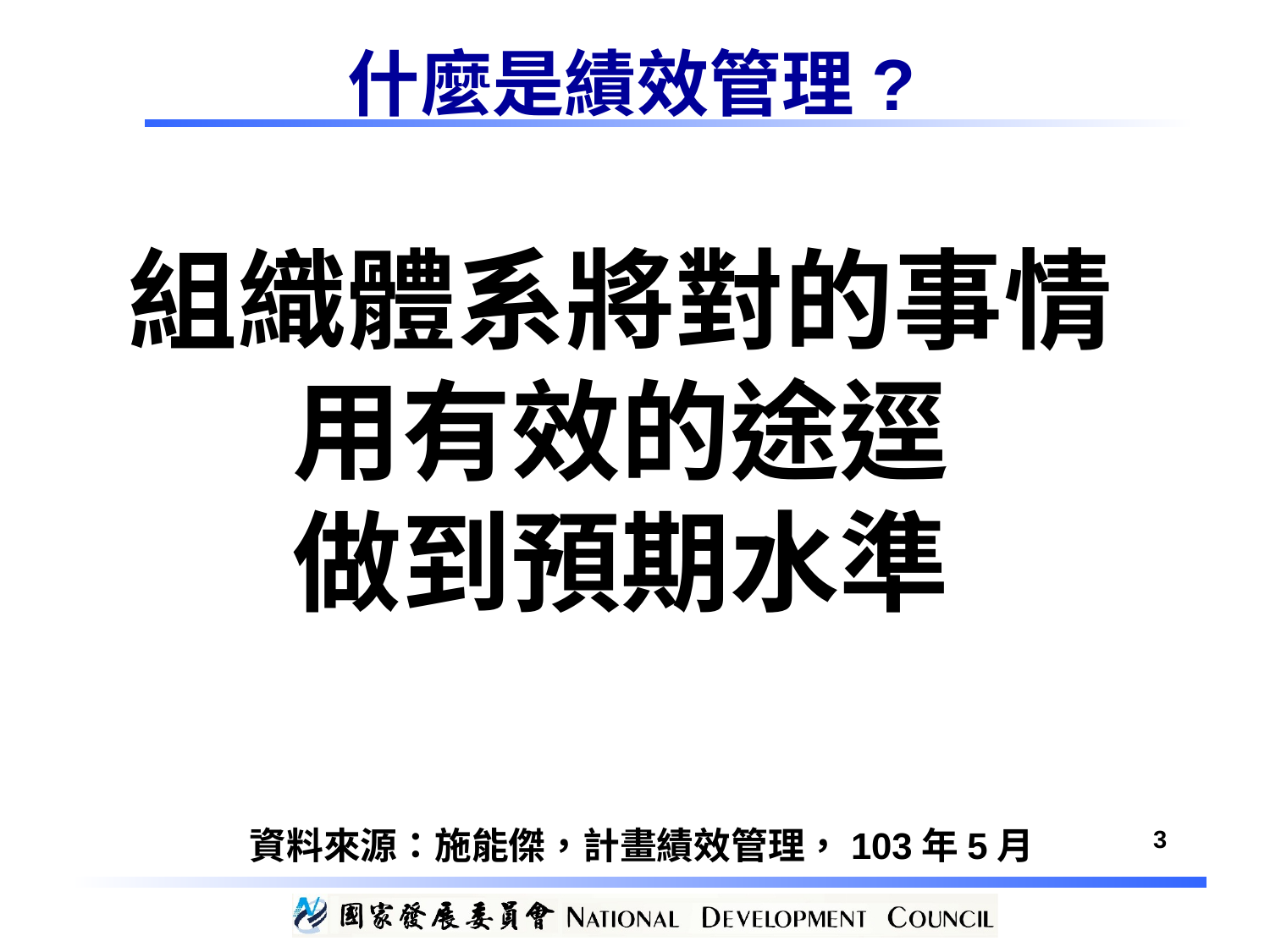

什麼是績效管理?
組織體系將對的事情
用有效的途逕
做到預期水準
資料來源：施能傑，計畫績效管理，103年5月
3